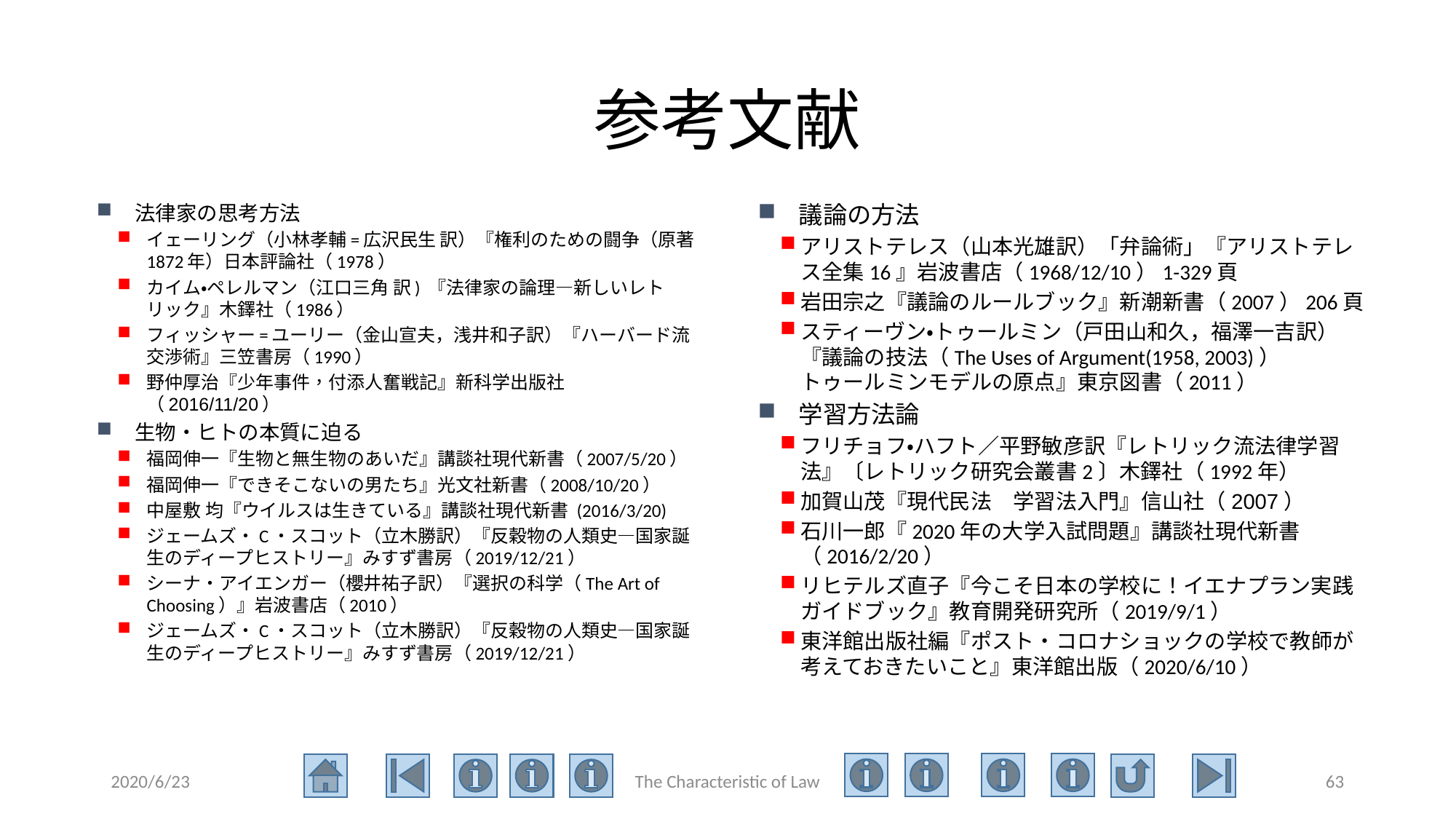

# 参考文献
議論の方法
アリストテレス（山本光雄訳）「弁論術」『アリストテレス全集16』岩波書店（1968/12/10）1-329頁
岩田宗之『議論のルールブック』新潮新書（2007）206頁
スティーヴン・トゥールミン（戸田山和久，福澤一吉訳）『議論の技法（The Uses of Argument(1958, 2003)）　トゥールミンモデルの原点』東京図書（2011）
学習方法論
フリチョフ・ハフト／平野敏彦訳『レトリック流法律学習法』〔レトリック研究会叢書2〕木鐸社（1992年）
加賀山茂『現代民法　学習法入門』信山社（2007）
石川一郎『2020年の大学入試問題』講談社現代新書（2016/2/20）
リヒテルズ直子『今こそ日本の学校に！イエナプラン実践ガイドブック』教育開発研究所（2019/9/1）
東洋館出版社編『ポスト・コロナショックの学校で教師が考えておきたいこと』東洋館出版（2020/6/10）
法律家の思考方法
イェーリング（小林孝輔=広沢民生 訳）『権利のための闘争（原著1872年）日本評論社（1978）
カイム・ペレルマン（江口三角 訳) 『法律家の論理―新しいレトリック』木鐸社（1986）
フィッシャー=ユーリー（金山宣夫，浅井和子訳）『ハーバード流交渉術』三笠書房（1990）
野仲厚治『少年事件，付添人奮戦記』新科学出版社（2016/11/20）
生物・ヒトの本質に迫る
福岡伸一『生物と無生物のあいだ』講談社現代新書（2007/5/20）
福岡伸一『できそこないの男たち』光文社新書（2008/10/20）
中屋敷 均『ウイルスは生きている』講談社現代新書 (2016/3/20)
ジェームズ・C・スコット（立木勝訳）『反穀物の人類史―国家誕生のディープヒストリー』みすず書房（2019/12/21）
シーナ・アイエンガー（櫻井祐子訳）『選択の科学（The Art of Choosing）』岩波書店（2010）
ジェームズ・C・スコット（立木勝訳）『反穀物の人類史―国家誕生のディープヒストリー』みすず書房（2019/12/21）

2020/6/23
The Characteristic of Law
63
法的思考の特色
多様性と共通性の融合
2020年7月29日
名古屋大学・明治学院大学名誉教授
加賀山　茂

ご清聴ありがとうございました。